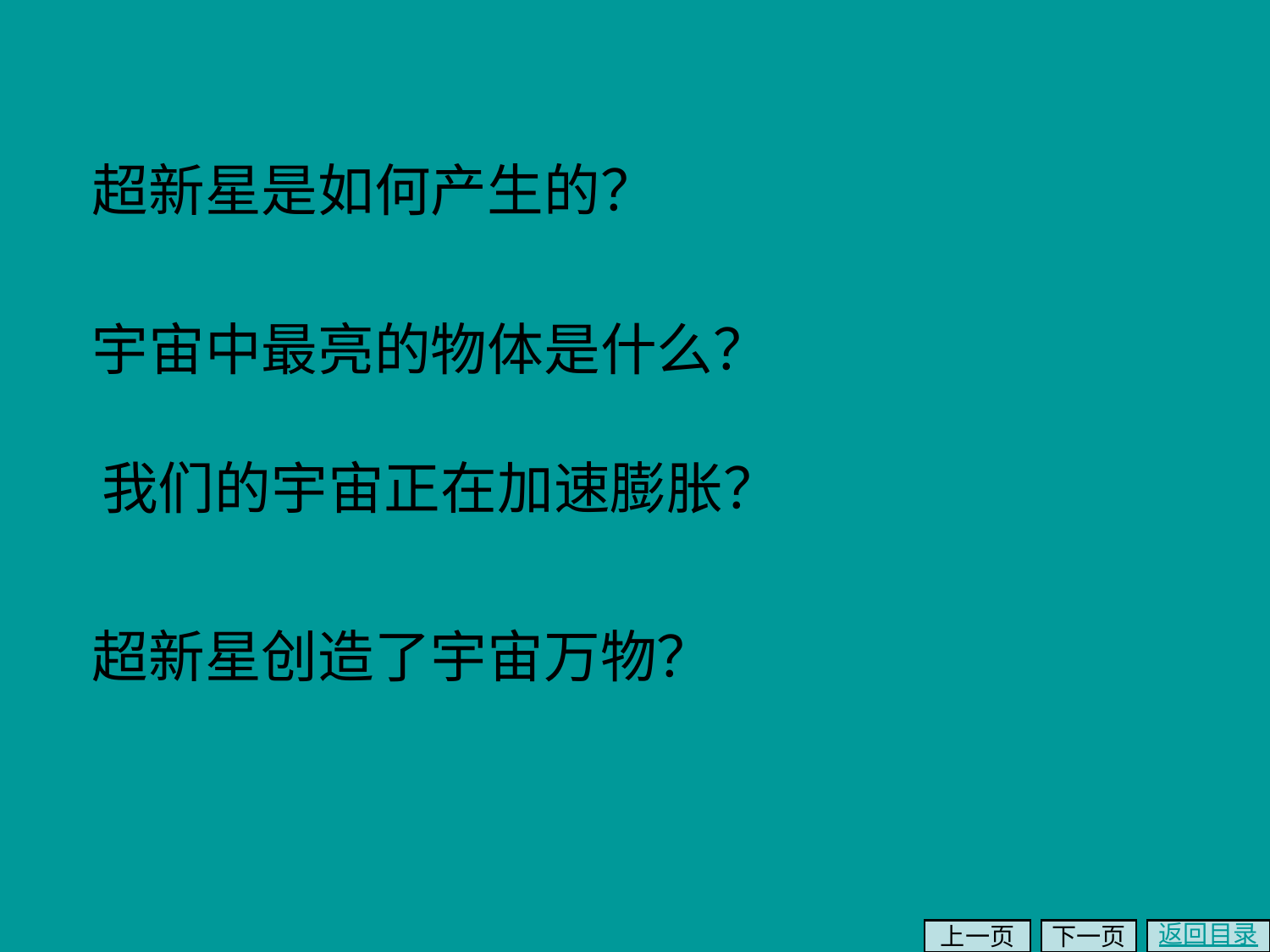

超新星是如何产生的？
宇宙中最亮的物体是什么？
我们的宇宙正在加速膨胀？
超新星创造了宇宙万物？
上一页
下一页
返回目录